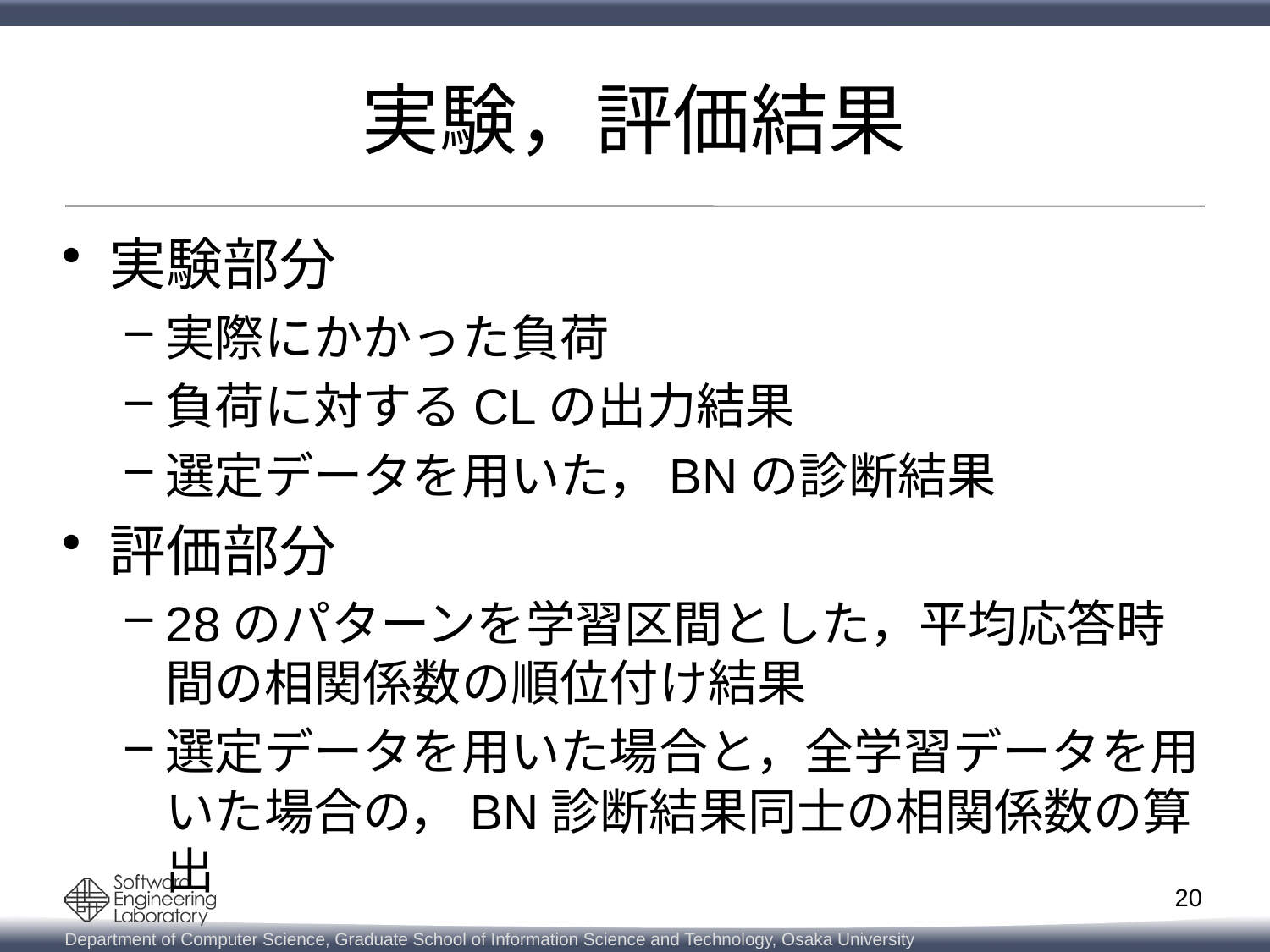

# 実験，評価結果
実験部分
実際にかかった負荷
負荷に対するCLの出力結果
選定データを用いた，BNの診断結果
評価部分
28のパターンを学習区間とした，平均応答時間の相関係数の順位付け結果
選定データを用いた場合と，全学習データを用いた場合の，BN診断結果同士の相関係数の算出

20